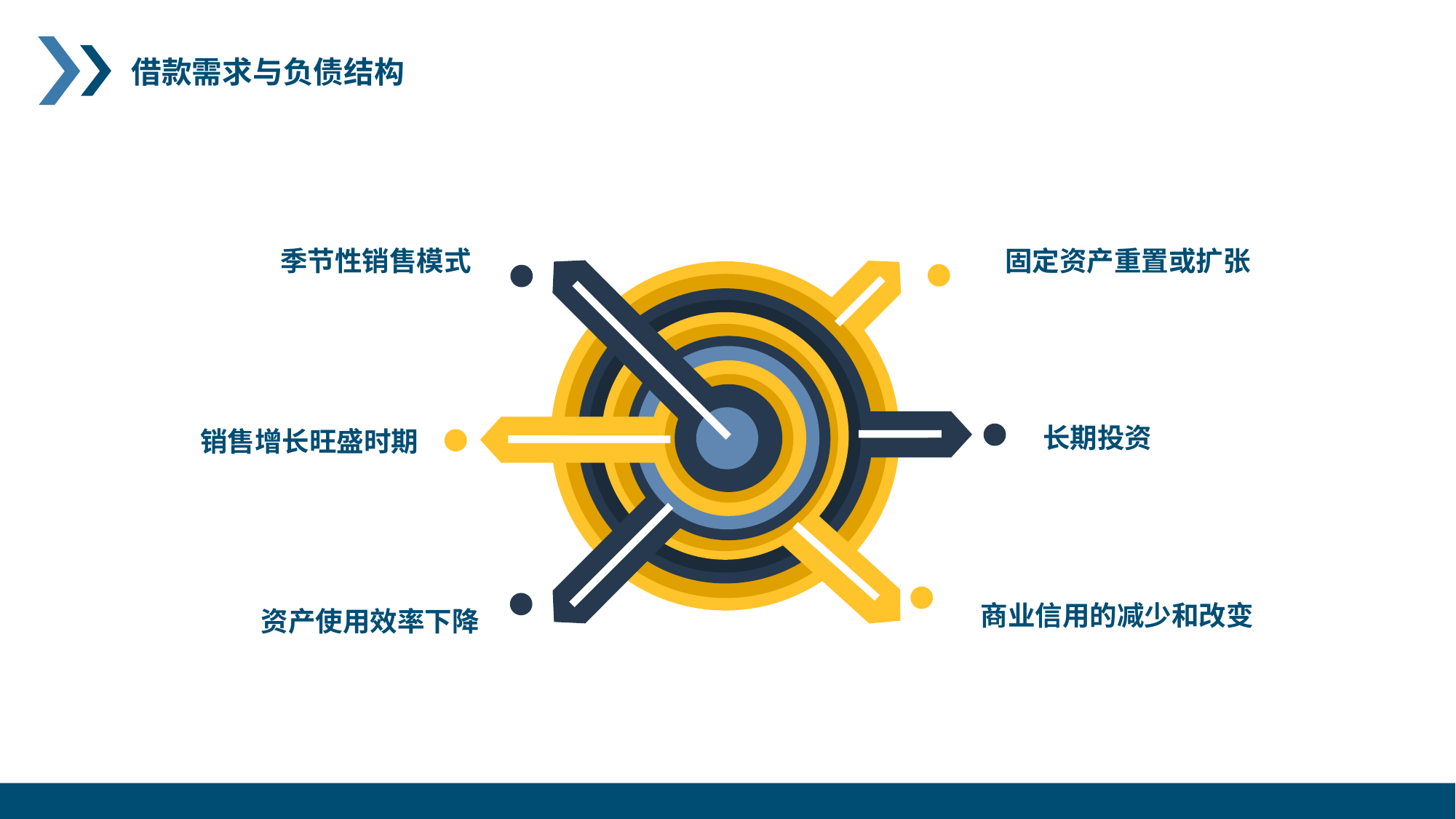

借款需求与负债结构

固定资产重置或扩张
季节性销售模式

销售增长旺盛时期
长期投资

资产使用效率下降
商业信用的减少和改变